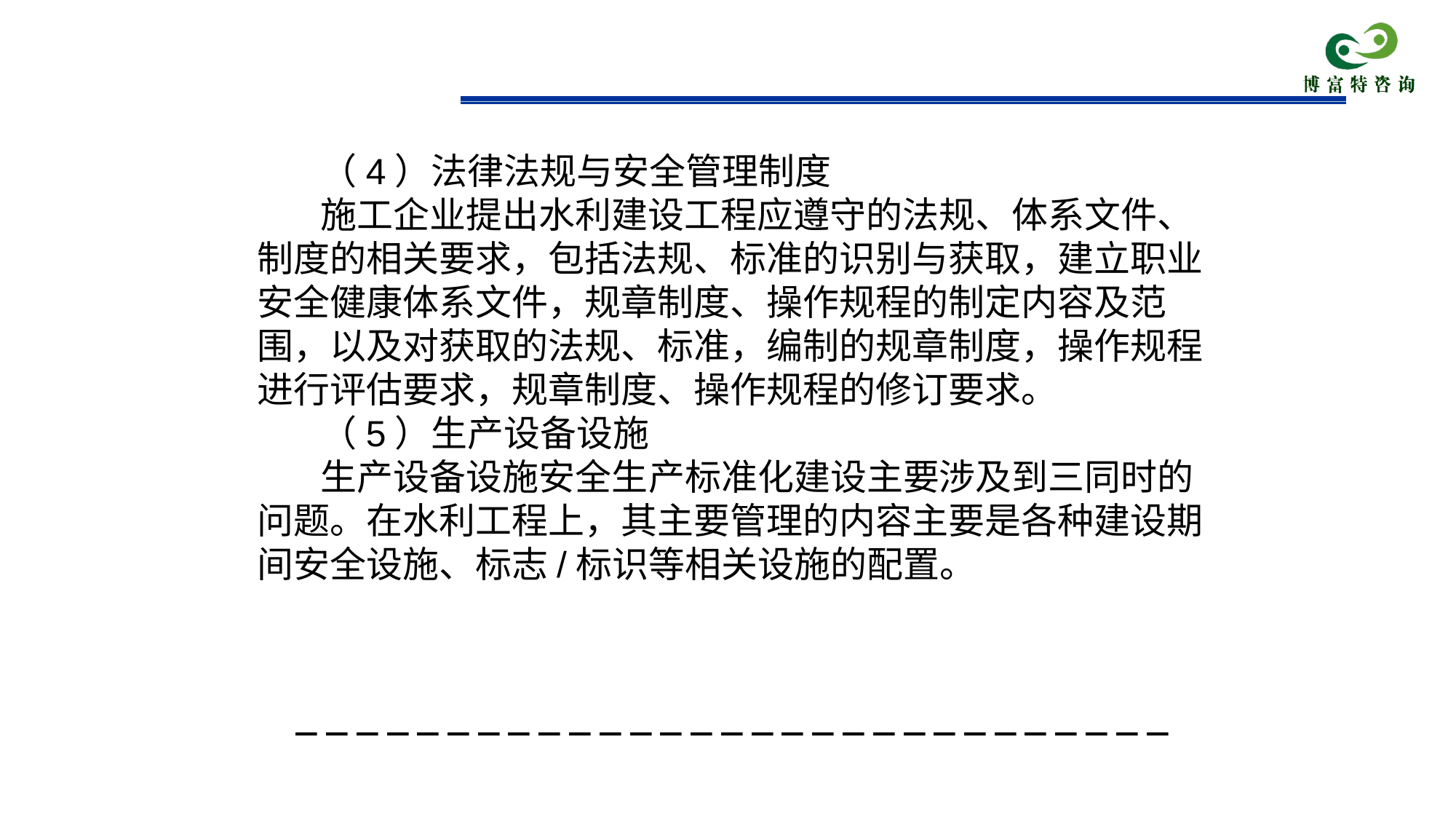

（4）法律法规与安全管理制度
施工企业提出水利建设工程应遵守的法规、体系文件、制度的相关要求，包括法规、标准的识别与获取，建立职业安全健康体系文件，规章制度、操作规程的制定内容及范围，以及对获取的法规、标准，编制的规章制度，操作规程进行评估要求，规章制度、操作规程的修订要求。
（5）生产设备设施
生产设备设施安全生产标准化建设主要涉及到三同时的问题。在水利工程上，其主要管理的内容主要是各种建设期间安全设施、标志/标识等相关设施的配置。

－－－－－－－－－－－－－－－－－－－－－－－－－－－－－